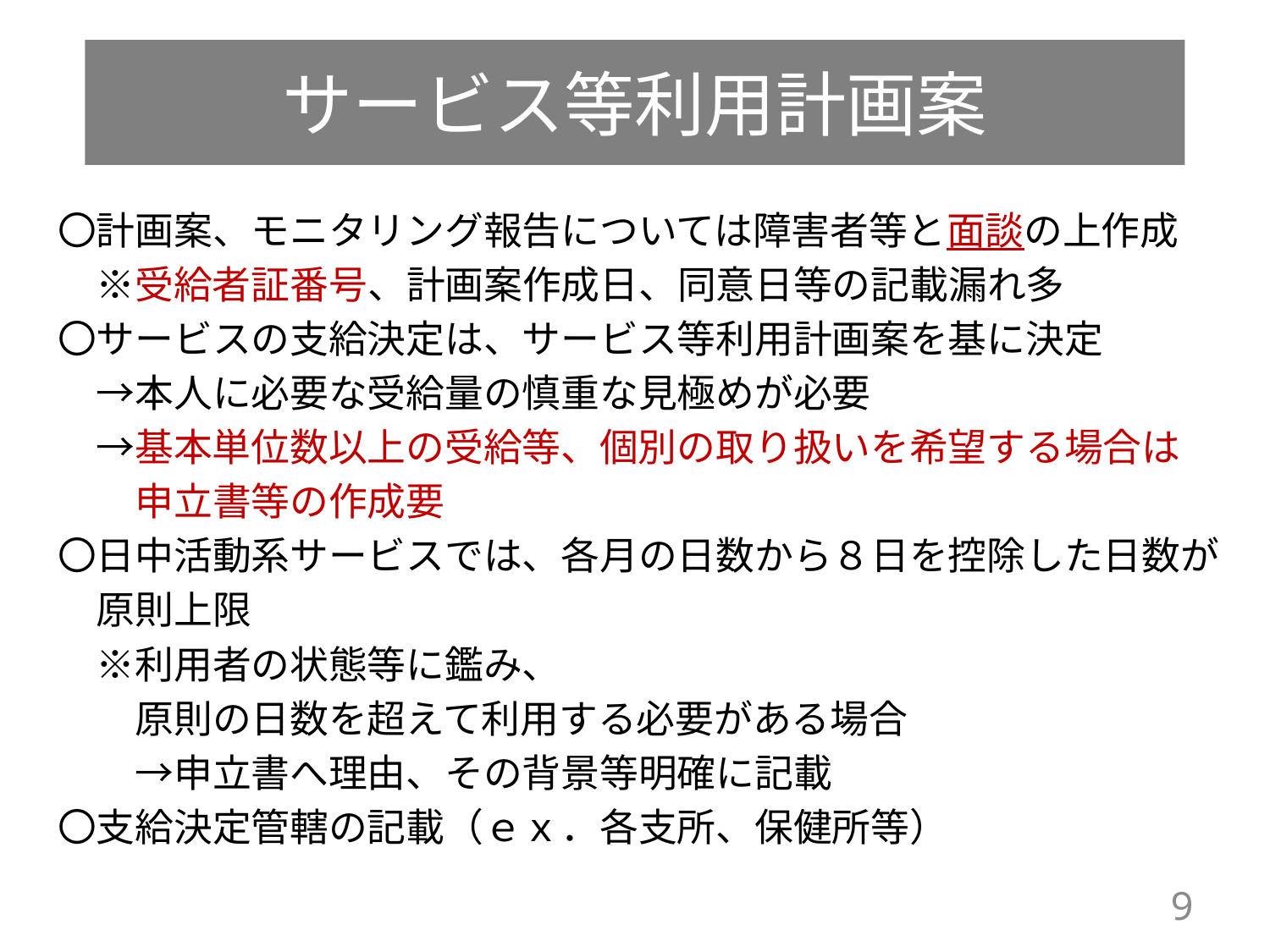

サービス等利用計画案
〇計画案、モニタリング報告については障害者等と面談の上作成
　※受給者証番号、計画案作成日、同意日等の記載漏れ多
〇サービスの支給決定は、サービス等利用計画案を基に決定
　→本人に必要な受給量の慎重な見極めが必要
　→基本単位数以上の受給等、個別の取り扱いを希望する場合は
　　申立書等の作成要
〇日中活動系サービスでは、各月の日数から８日を控除した日数が
　原則上限
　※利用者の状態等に鑑み、
　　原則の日数を超えて利用する必要がある場合
　　→申立書へ理由、その背景等明確に記載
〇支給決定管轄の記載（ｅｘ．各支所、保健所等）
9